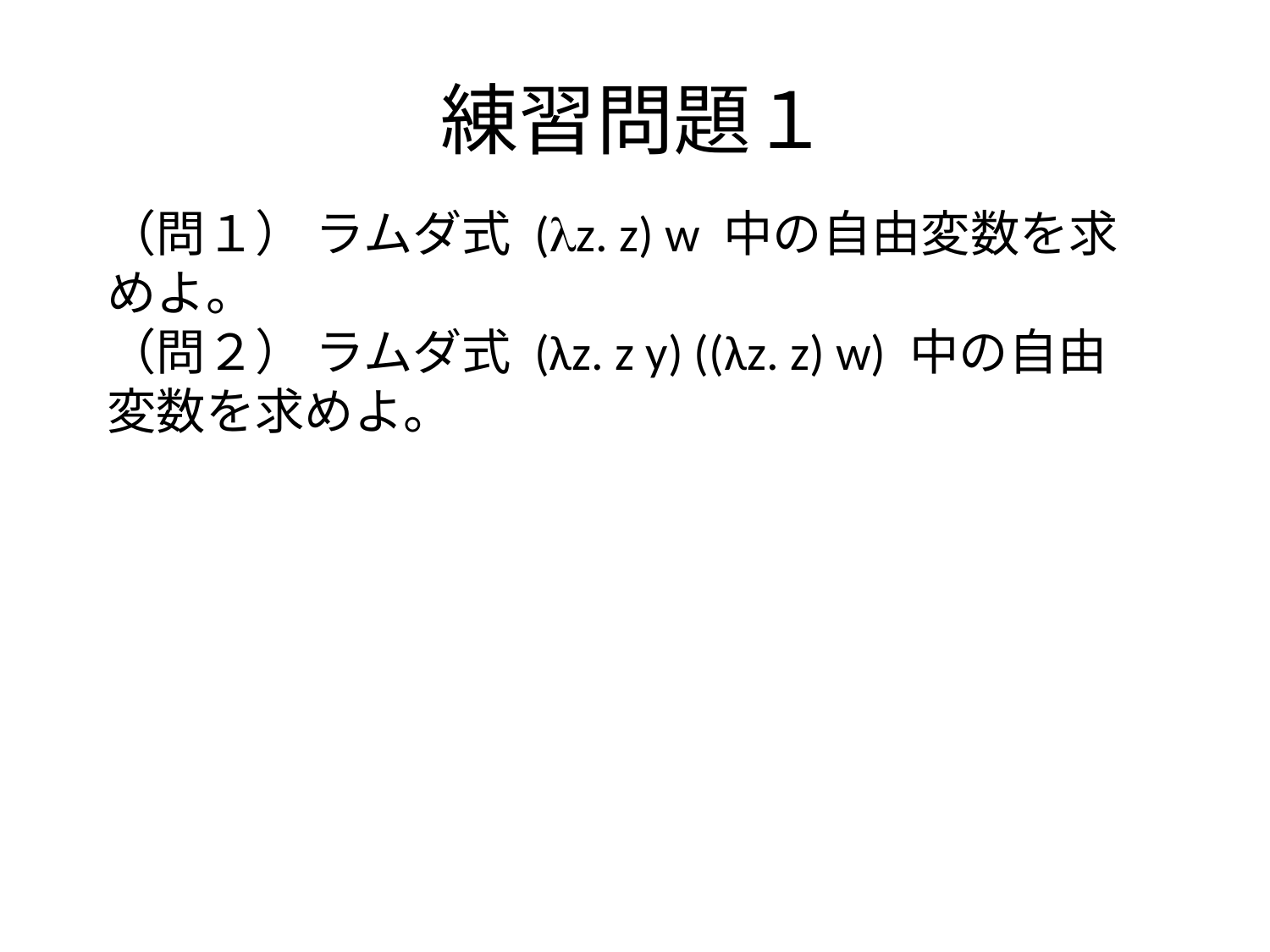

練習問題１
（問１） ラムダ式 (λz. z) w 中の自由変数を求めよ。
（問２） ラムダ式 (λz. z y) ((λz. z) w) 中の自由変数を求めよ。